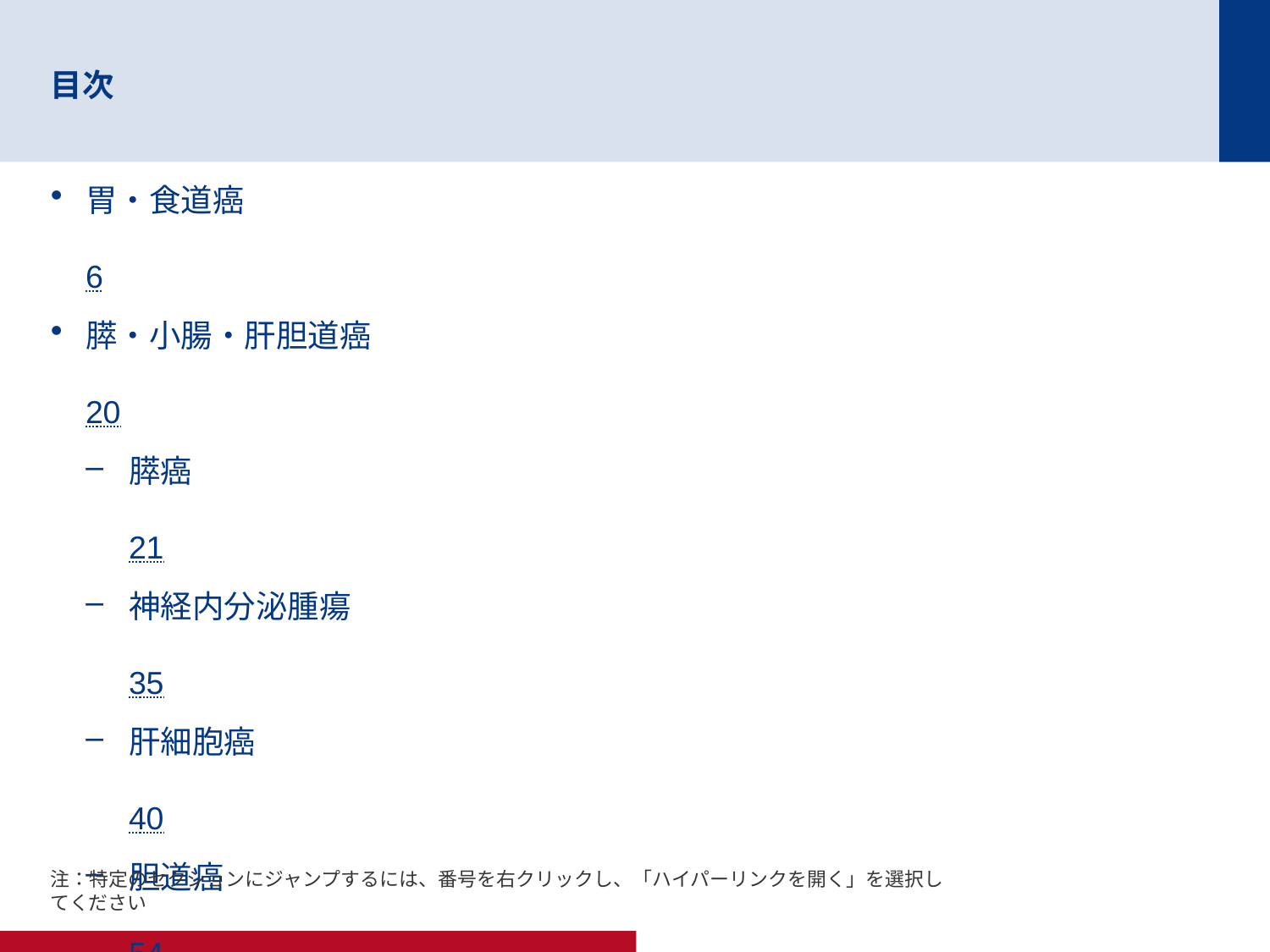

# 目次
胃・食道癌	6
膵・小腸・肝胆道癌	20
膵癌	21
神経内分泌腫瘍	35
肝細胞癌	40
胆道癌	54
結腸・直腸・肛門癌	60
注：特定のセクションにジャンプするには、番号を右クリックし、「ハイパーリンクを開く」を選択してください